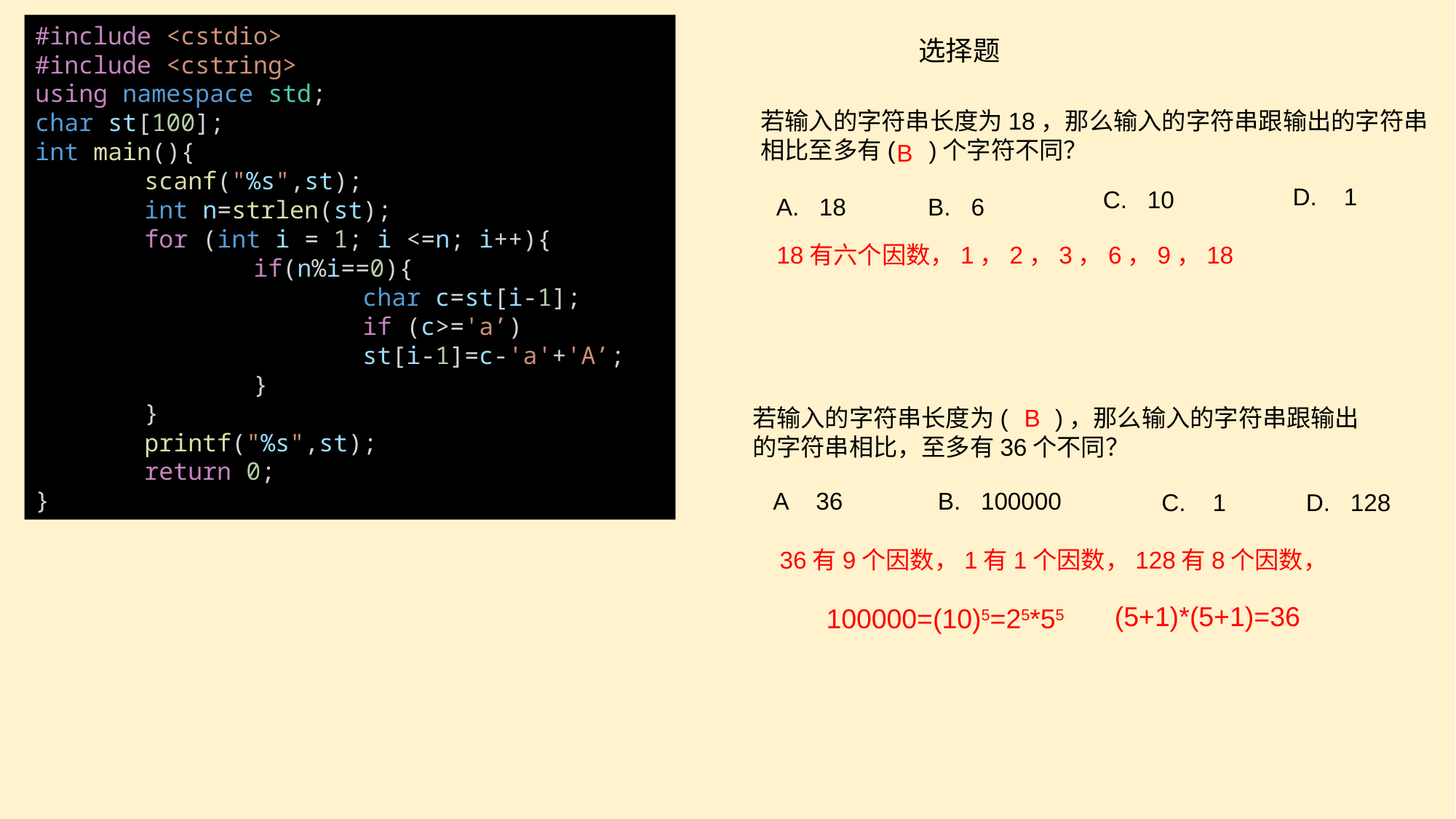

#include <cstdio>
#include <cstring>
using namespace std;
char st[100];
int main(){
	scanf("%s",st);
	int n=strlen(st);
	for (int i = 1; i <=n; i++){
		if(n%i==0){
			char c=st[i-1];
			if (c>='a’)
			st[i-1]=c-'a'+'A’;
		}
	}
	printf("%s",st);
	return 0;
}
选择题
若输入的字符串长度为18，那么输入的字符串跟输出的字符串
相比至多有(     )个字符不同？
B
D.    1
C.   10
A.   18
B.   6
18有六个因数，1，2，3，6，9，18
若输入的字符串长度为(       )，那么输入的字符串跟输出
的字符串相比，至多有36个不同？
B
A    36
B.   100000
C.    1
D.   128
36有9个因数，1有1个因数，128有8个因数，
(5+1)*(5+1)=36
100000=(10)5=25*55